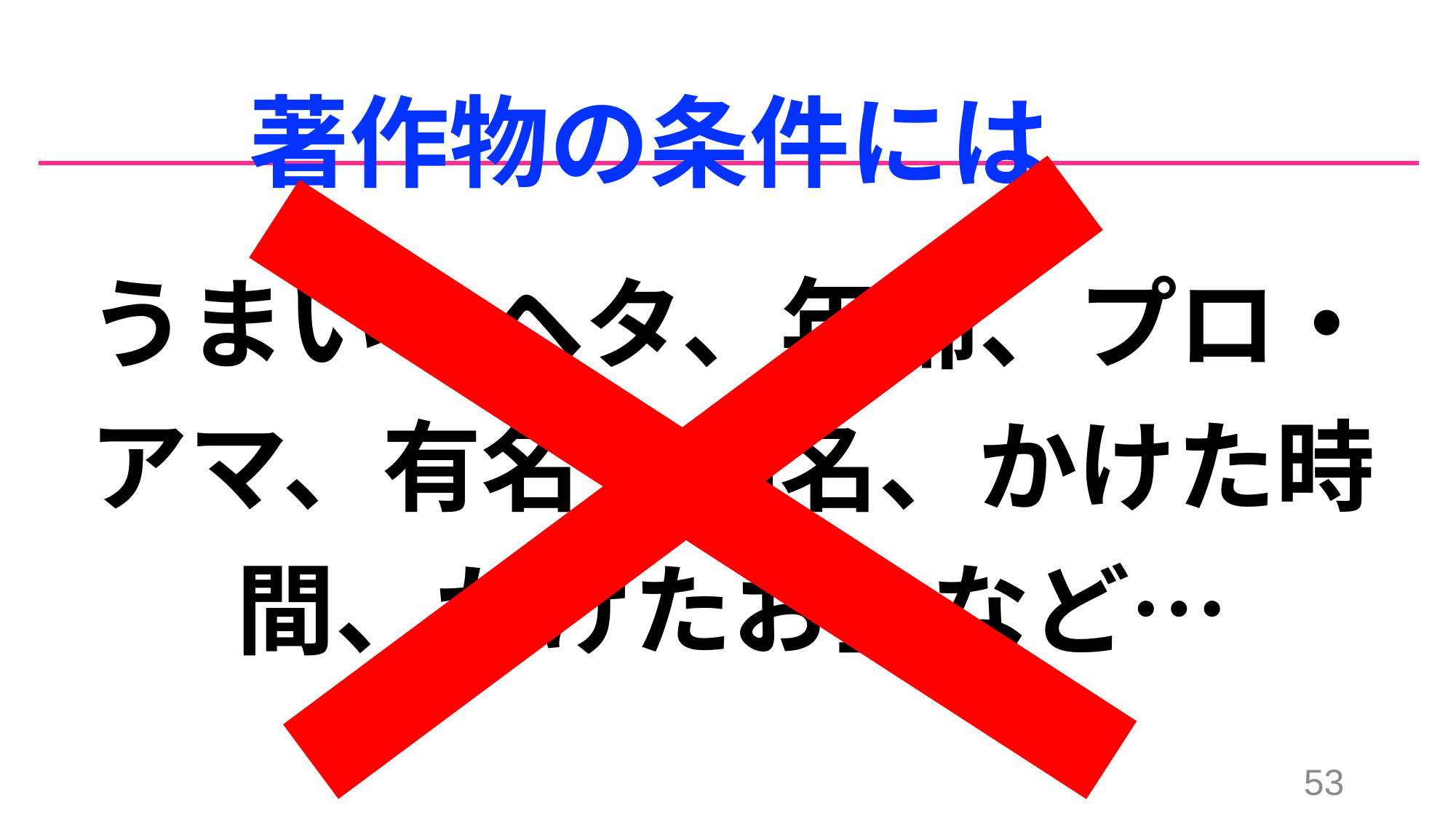

著作物の条件には
うまい・ヘタ、年齢、プロ・アマ、有名・無名、かけた時間、かけたお金など…

53